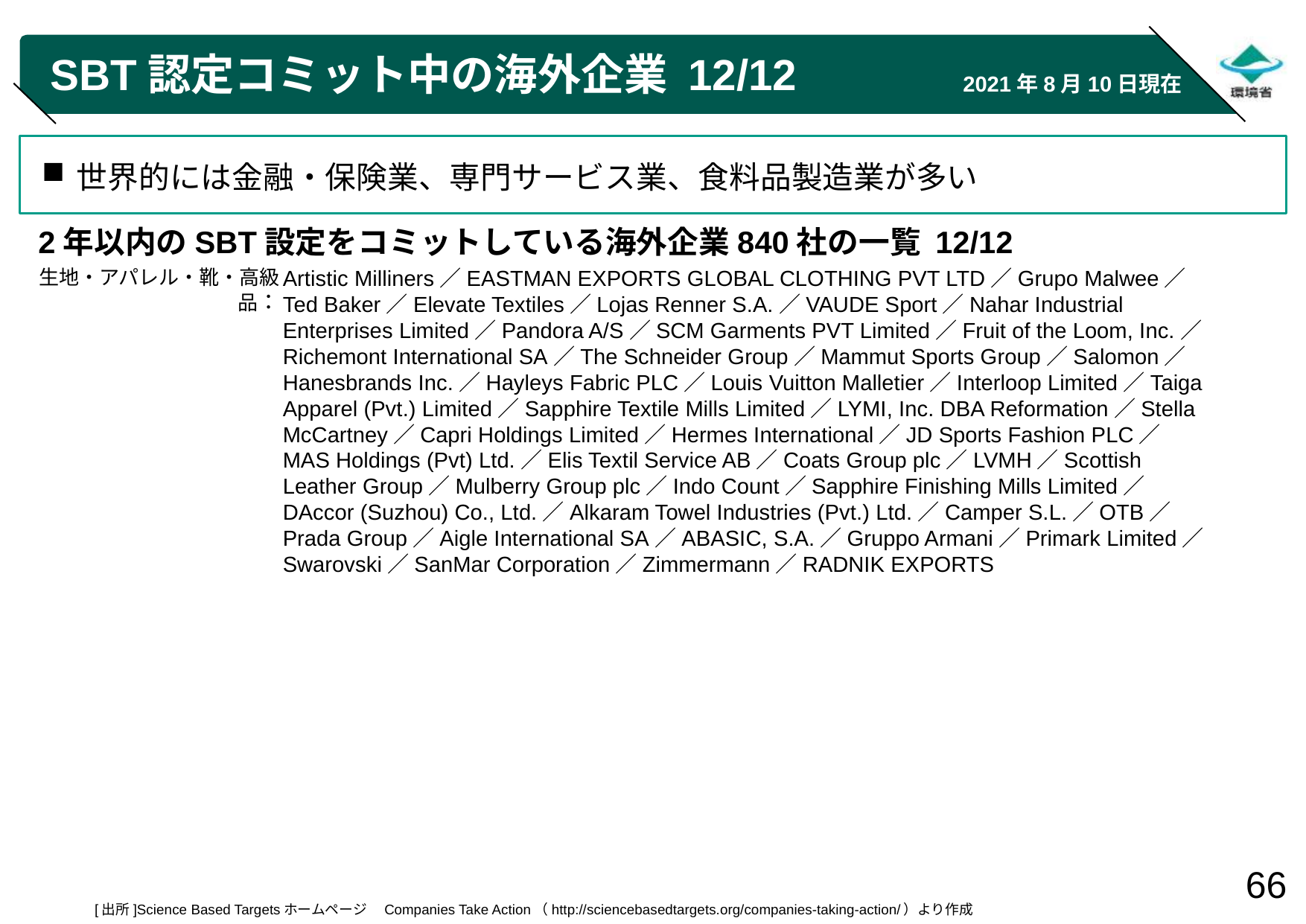

# SBT認定コミット中の海外企業 12/12
2021年8月10日現在
世界的には金融・保険業、専門サービス業、食料品製造業が多い
2年以内のSBT設定をコミットしている海外企業840社の一覧 12/12
生地・アパレル・靴・高級品：
Artistic Milliners／EASTMAN EXPORTS GLOBAL CLOTHING PVT LTD／Grupo Malwee／Ted Baker／Elevate Textiles／Lojas Renner S.A.／VAUDE Sport／Nahar Industrial Enterprises Limited／Pandora A/S／SCM Garments PVT Limited／Fruit of the Loom, Inc.／Richemont International SA／The Schneider Group／Mammut Sports Group／Salomon／Hanesbrands Inc.／Hayleys Fabric PLC／Louis Vuitton Malletier／Interloop Limited／Taiga Apparel (Pvt.) Limited／Sapphire Textile Mills Limited／LYMI, Inc. DBA Reformation／Stella McCartney／Capri Holdings Limited／Hermes International／JD Sports Fashion PLC／MAS Holdings (Pvt) Ltd.／Elis Textil Service AB／Coats Group plc／LVMH／Scottish Leather Group／Mulberry Group plc／Indo Count／Sapphire Finishing Mills Limited／DAccor (Suzhou) Co., Ltd.／Alkaram Towel Industries (Pvt.) Ltd.／Camper S.L.／OTB／Prada Group／Aigle International SA／ABASIC, S.A.／Gruppo Armani／Primark Limited／Swarovski／SanMar Corporation／Zimmermann／RADNIK EXPORTS
[出所]Science Based Targetsホームページ　Companies Take Action（http://sciencebasedtargets.org/companies-taking-action/）より作成